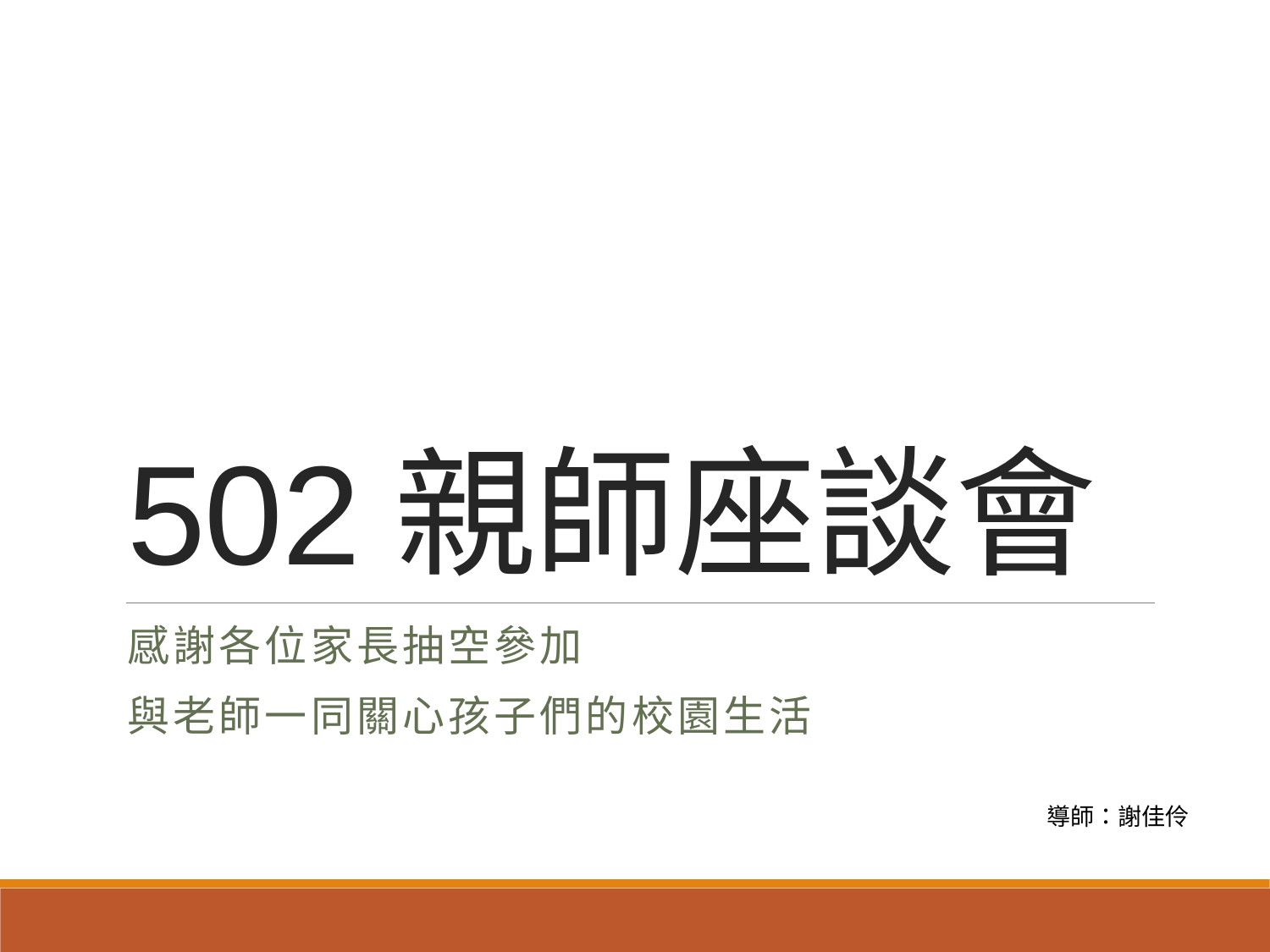

# 502親師座談會
感謝各位家長抽空參加
與老師一同關心孩子們的校園生活
導師：謝佳伶